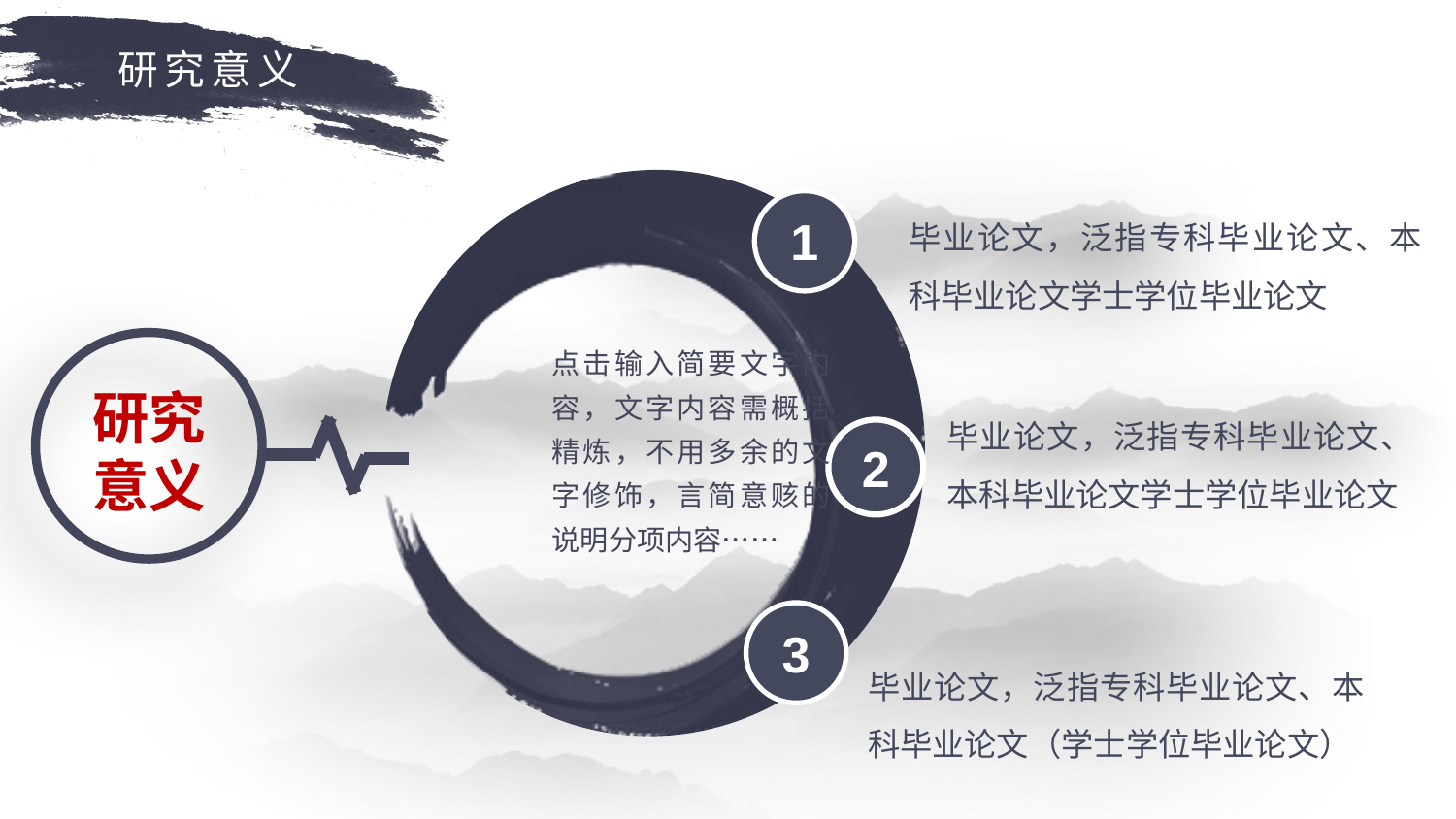

研究意义

1
毕业论文，泛指专科毕业论文、本科毕业论文学士学位毕业论文

点击输入简要文字内容，文字内容需概括精炼，不用多余的文字修饰，言简意赅的说明分项内容……
研究
意义
毕业论文，泛指专科毕业论文、本科毕业论文学士学位毕业论文

2

3
毕业论文，泛指专科毕业论文、本科毕业论文（学士学位毕业论文）
延时符